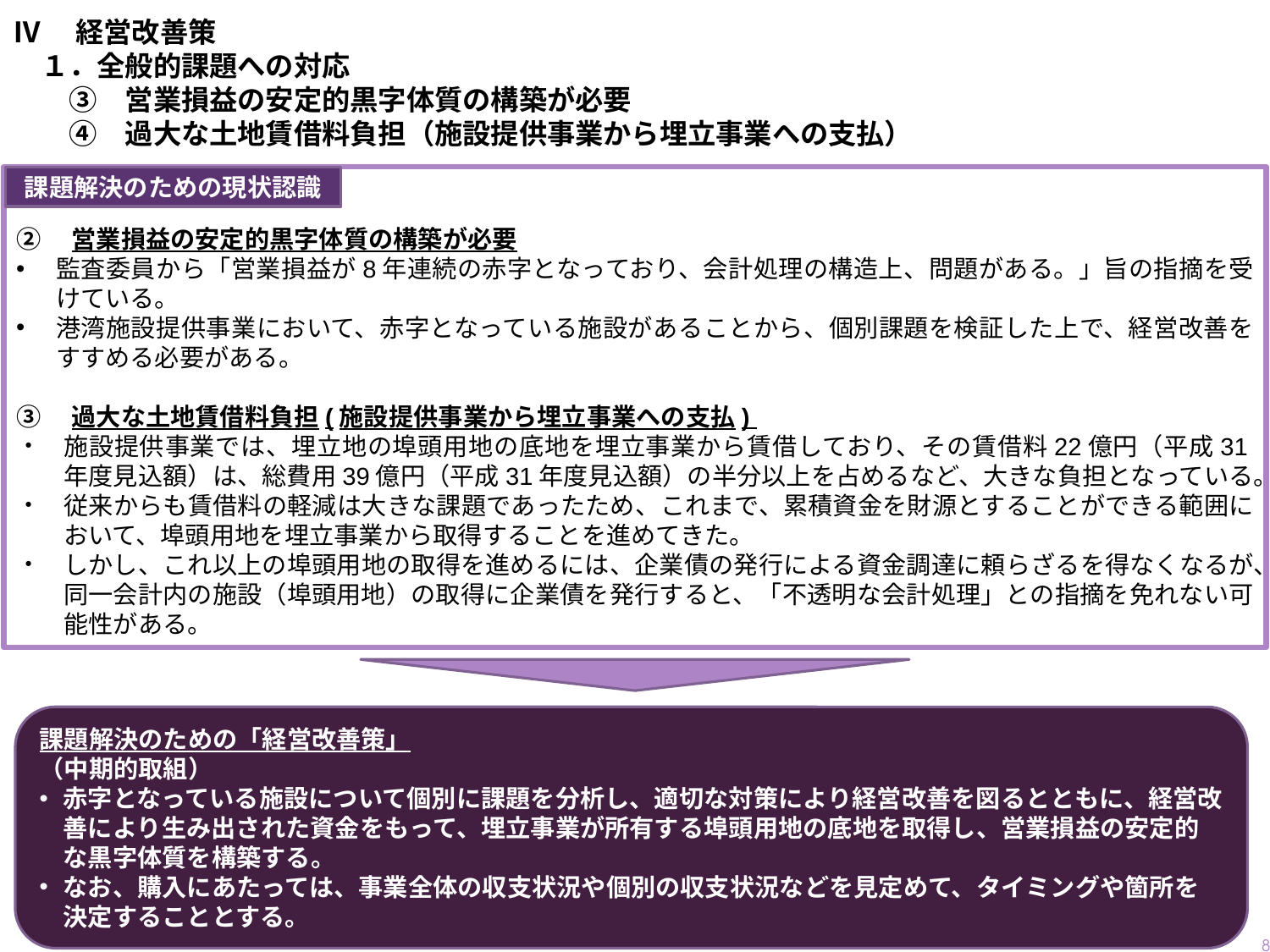

# Ⅳ　経営改善策 　１．全般的課題への対応 　　③　営業損益の安定的黒字体質の構築が必要 　　④　過大な土地賃借料負担（施設提供事業から埋立事業への支払）

②　営業損益の安定的黒字体質の構築が必要
監査委員から「営業損益が8年連続の赤字となっており、会計処理の構造上、問題がある。」旨の指摘を受けている。
港湾施設提供事業において、赤字となっている施設があることから、個別課題を検証した上で、経営改善をすすめる必要がある。

③　過大な土地賃借料負担(施設提供事業から埋立事業への支払)
施設提供事業では、埋立地の埠頭用地の底地を埋立事業から賃借しており、その賃借料22億円（平成31年度見込額）は、総費用39億円（平成31年度見込額）の半分以上を占めるなど、大きな負担となっている。
従来からも賃借料の軽減は大きな課題であったため、これまで、累積資金を財源とすることができる範囲において、埠頭用地を埋立事業から取得することを進めてきた。
しかし、これ以上の埠頭用地の取得を進めるには、企業債の発行による資金調達に頼らざるを得なくなるが、同一会計内の施設（埠頭用地）の取得に企業債を発行すると、「不透明な会計処理」との指摘を免れない可能性がある。
課題解決のための現状認識

課題解決のための「経営改善策」
（中期的取組）
赤字となっている施設について個別に課題を分析し、適切な対策により経営改善を図るとともに、経営改善により生み出された資金をもって、埋立事業が所有する埠頭用地の底地を取得し、営業損益の安定的な黒字体質を構築する。
なお、購入にあたっては、事業全体の収支状況や個別の収支状況などを見定めて、タイミングや箇所を決定することとする。
8